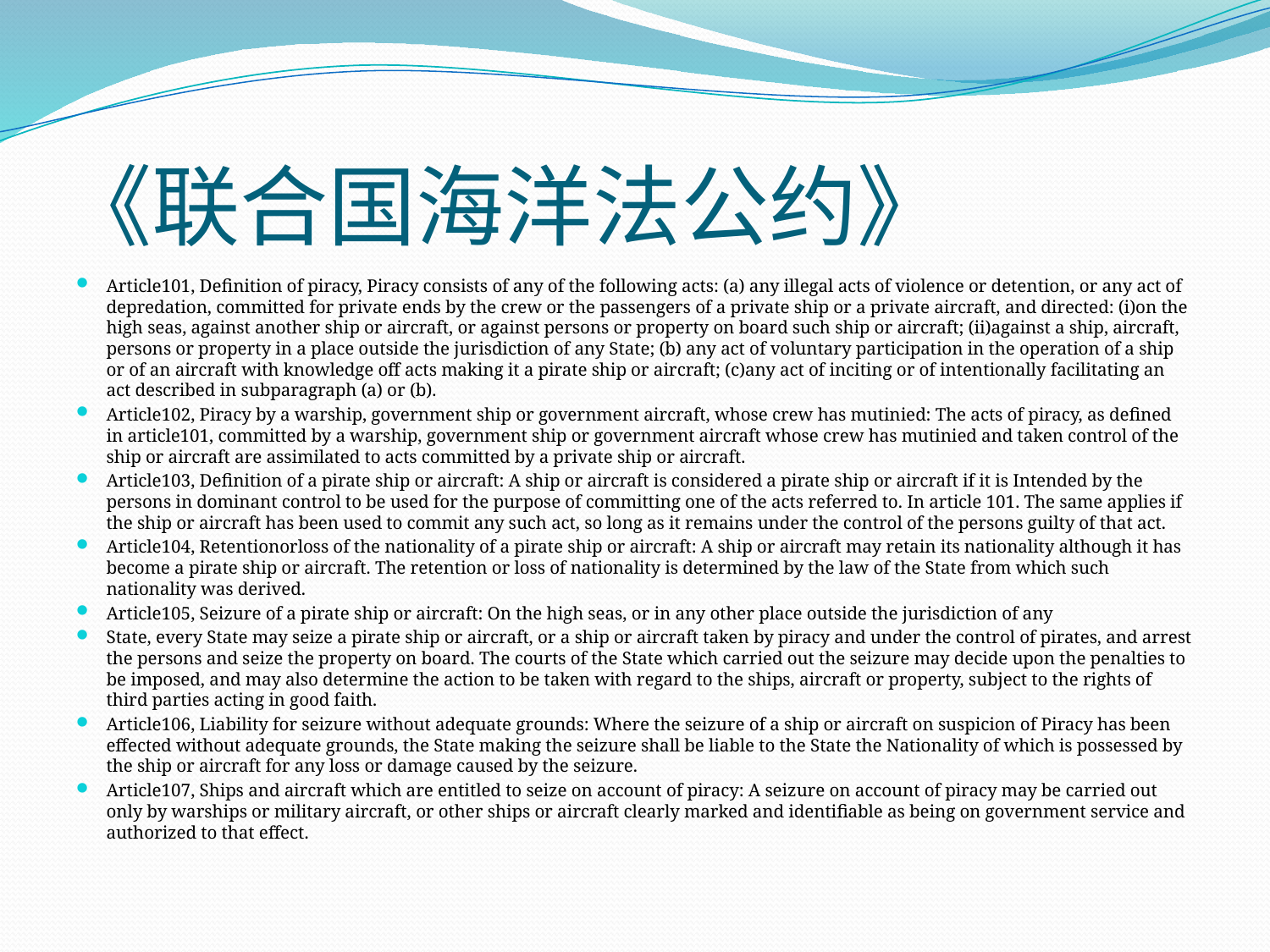

# 《联合国海洋法公约》
Article101, Definition of piracy, Piracy consists of any of the following acts: (a) any illegal acts of violence or detention, or any act of depredation, committed for private ends by the crew or the passengers of a private ship or a private aircraft, and directed: (i)on the high seas, against another ship or aircraft, or against persons or property on board such ship or aircraft; (ii)against a ship, aircraft, persons or property in a place outside the jurisdiction of any State; (b) any act of voluntary participation in the operation of a ship or of an aircraft with knowledge off acts making it a pirate ship or aircraft; (c)any act of inciting or of intentionally facilitating an act described in subparagraph (a) or (b).
Article102, Piracy by a warship, government ship or government aircraft, whose crew has mutinied: The acts of piracy, as defined in article101, committed by a warship, government ship or government aircraft whose crew has mutinied and taken control of the ship or aircraft are assimilated to acts committed by a private ship or aircraft.
Article103, Definition of a pirate ship or aircraft: A ship or aircraft is considered a pirate ship or aircraft if it is Intended by the persons in dominant control to be used for the purpose of committing one of the acts referred to. In article 101. The same applies if the ship or aircraft has been used to commit any such act, so long as it remains under the control of the persons guilty of that act.
Article104, Retentionorloss of the nationality of a pirate ship or aircraft: A ship or aircraft may retain its nationality although it has become a pirate ship or aircraft. The retention or loss of nationality is determined by the law of the State from which such nationality was derived.
Article105, Seizure of a pirate ship or aircraft: On the high seas, or in any other place outside the jurisdiction of any
State, every State may seize a pirate ship or aircraft, or a ship or aircraft taken by piracy and under the control of pirates, and arrest the persons and seize the property on board. The courts of the State which carried out the seizure may decide upon the penalties to be imposed, and may also determine the action to be taken with regard to the ships, aircraft or property, subject to the rights of third parties acting in good faith.
Article106, Liability for seizure without adequate grounds: Where the seizure of a ship or aircraft on suspicion of Piracy has been effected without adequate grounds, the State making the seizure shall be liable to the State the Nationality of which is possessed by the ship or aircraft for any loss or damage caused by the seizure.
Article107, Ships and aircraft which are entitled to seize on account of piracy: A seizure on account of piracy may be carried out only by warships or military aircraft, or other ships or aircraft clearly marked and identifiable as being on government service and authorized to that effect.